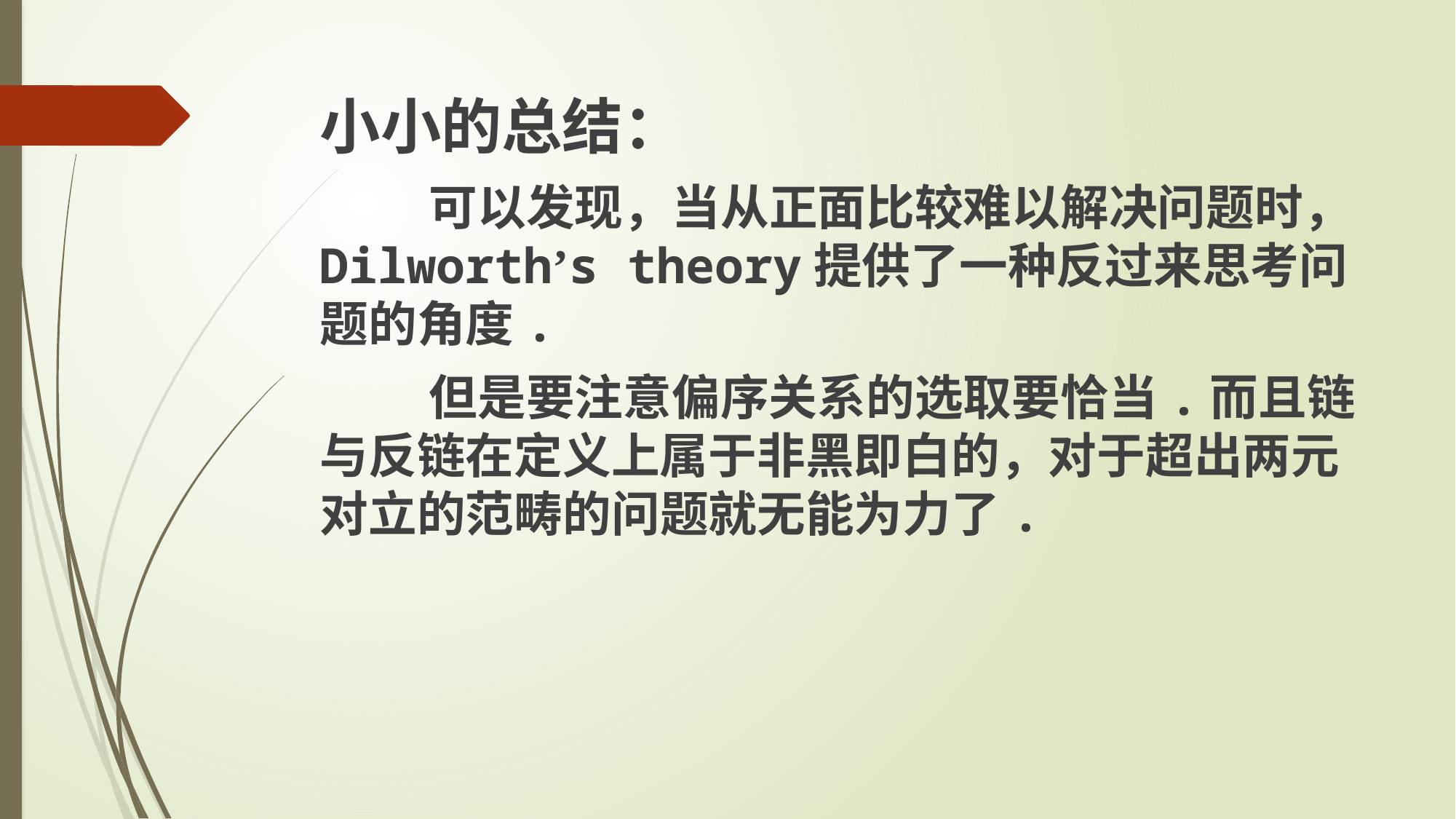

小小的总结：
	可以发现，当从正面比较难以解决问题时， Dilworth’s theory提供了一种反过来思考问题的角度.
	但是要注意偏序关系的选取要恰当.而且链与反链在定义上属于非黑即白的，对于超出两元对立的范畴的问题就无能为力了.